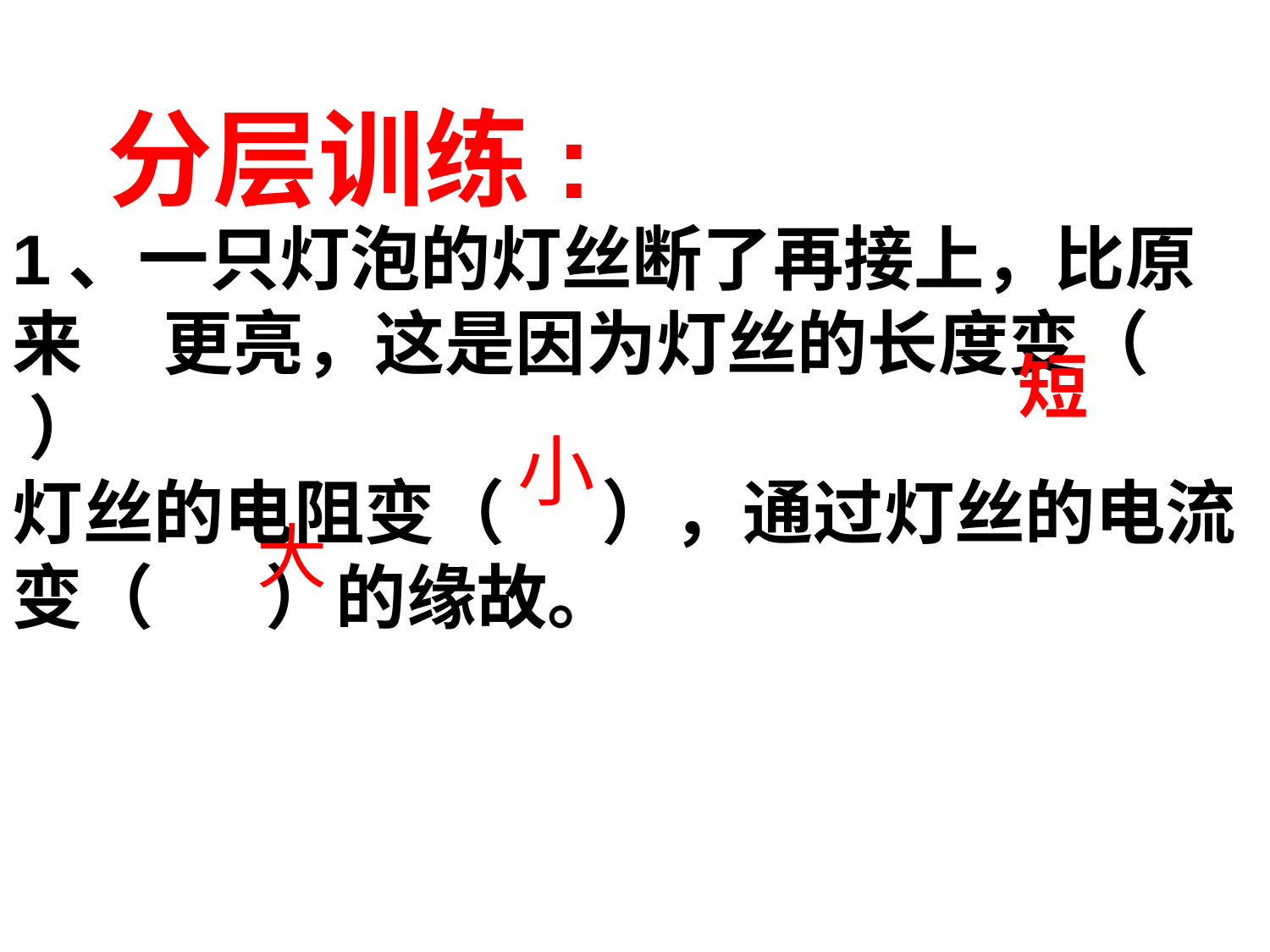

分层训练:
1、一只灯泡的灯丝断了再接上，比原来     更亮，这是因为灯丝的长度变（     ）
灯丝的电阻变（      ），通过灯丝的电流变（       ）的缘故。

短
小
大